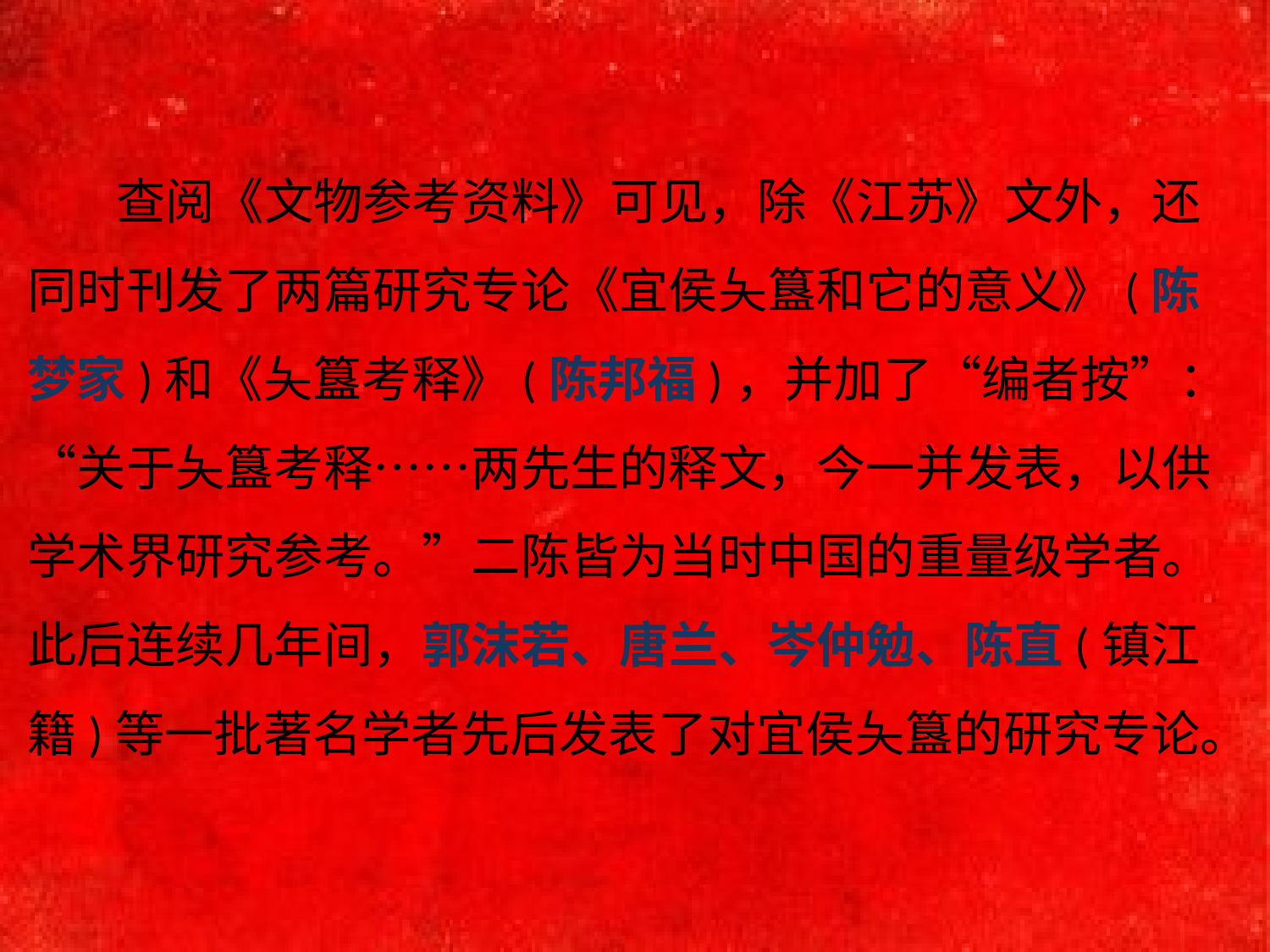

查阅《文物参考资料》可见，除《江苏》文外，还同时刊发了两篇研究专论《宜侯夨簋和它的意义》(陈梦家)和《夨簋考释》(陈邦福)，并加了“编者按”：“关于夨簋考释……两先生的释文，今一并发表，以供学术界研究参考。”二陈皆为当时中国的重量级学者。此后连续几年间，郭沫若、唐兰、岑仲勉、陈直(镇江籍)等一批著名学者先后发表了对宜侯夨簋的研究专论。